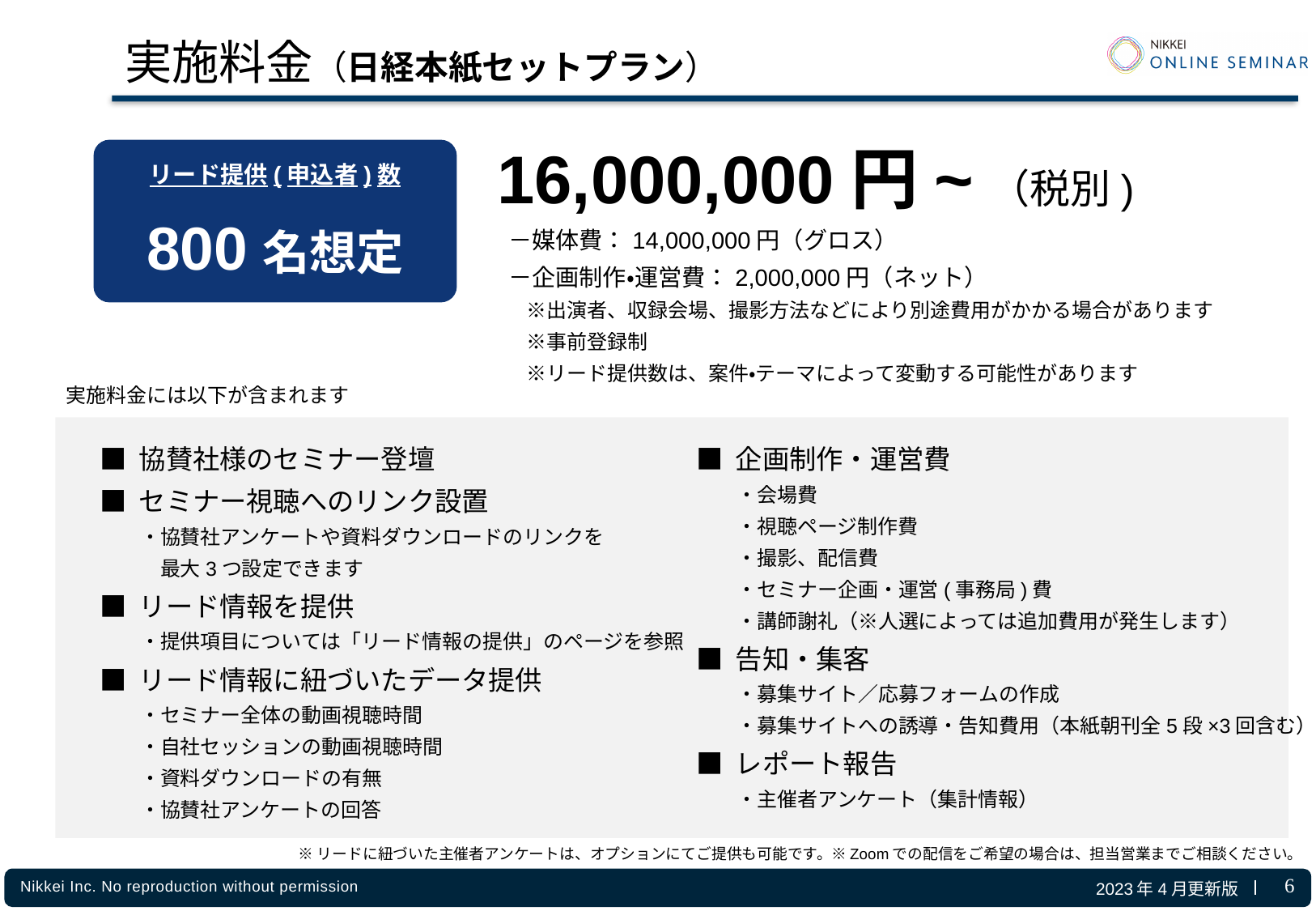

# 実施料金（日経本紙セットプラン）
16,000,000円~（税別)
 －媒体費：14,000,000円（グロス）
 －企画制作・運営費：2,000,000円（ネット）
　  ※出演者、収録会場、撮影方法などにより別途費用がかかる場合があります
　  ※事前登録制
　  ※リード提供数は、案件・テーマによって変動する可能性があります

リード提供(申込者)数
800名想定
実施料金には以下が含まれます

■ 協賛社様のセミナー登壇
■ セミナー視聴へのリンク設置
　　・協賛社アンケートや資料ダウンロードのリンクを
　　　最大3つ設定できます
■ リード情報を提供
　　・提供項目については「リード情報の提供」のページを参照
■ リード情報に紐づいたデータ提供
　　・セミナー全体の動画視聴時間
　　・自社セッションの動画視聴時間
　　・資料ダウンロードの有無
　　・協賛社アンケートの回答
■ 企画制作・運営費
　　・会場費
　　・視聴ページ制作費
　　・撮影、配信費
　　・セミナー企画・運営(事務局)費
　　・講師謝礼（※人選によっては追加費用が発生します）
■ 告知・集客
　　・募集サイト／応募フォームの作成
　　・募集サイトへの誘導・告知費用（本紙朝刊全5段×3回含む）
■ レポート報告
　　・主催者アンケート（集計情報）
※リードに紐づいた主催者アンケートは、オプションにてご提供も可能です。※Zoomでの配信をご希望の場合は、担当営業までご相談ください。
6